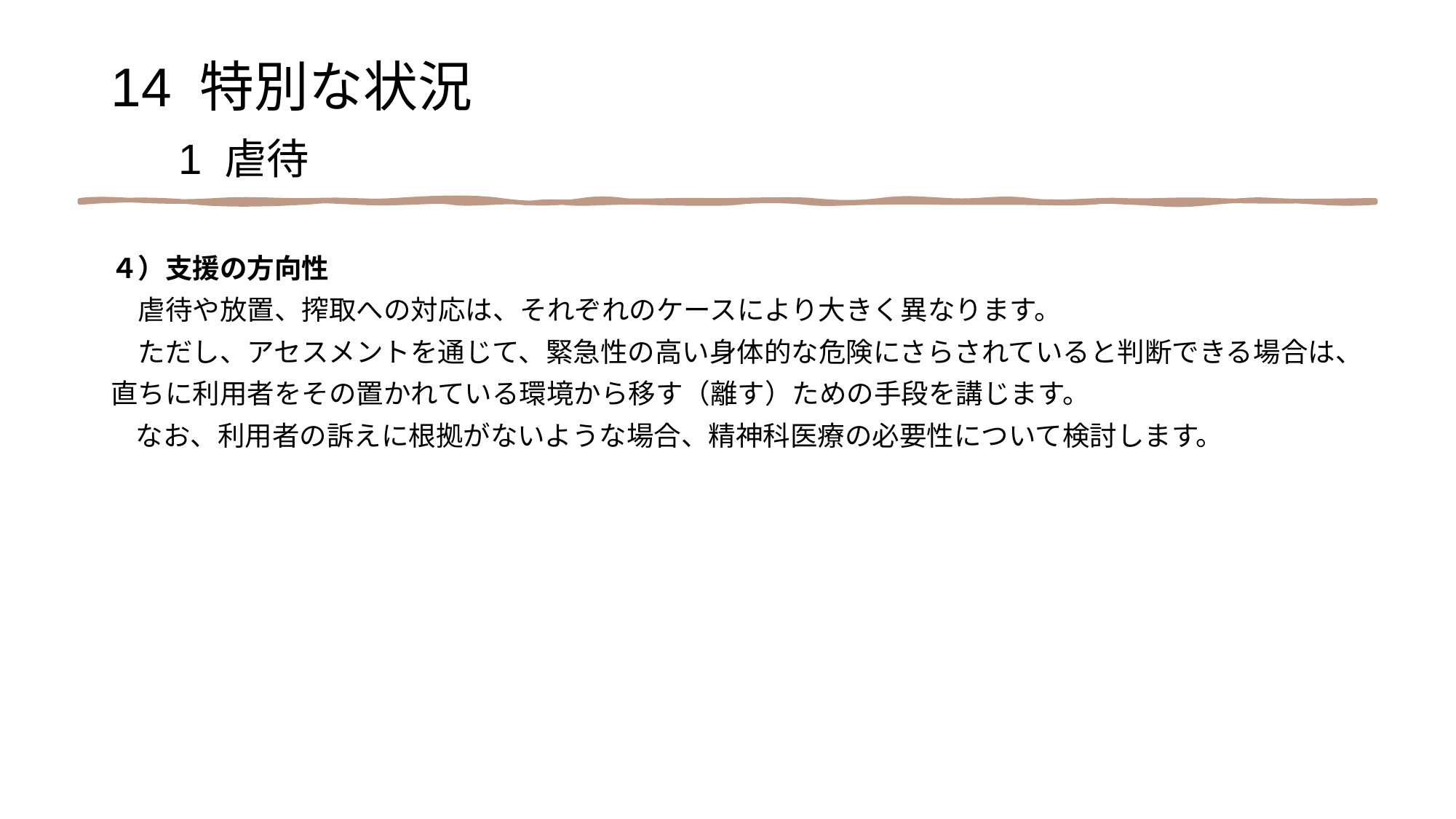

14 特別な状況
　1 虐待

４）支援の方向性
　虐待や放置、搾取への対応は、それぞれのケースにより大きく異なります。
　ただし、アセスメントを通じて、緊急性の高い身体的な危険にさらされていると判断できる場合は、
直ちに利用者をその置かれている環境から移す（離す）ための手段を講じます。
   なお、利用者の訴えに根拠がないような場合、精神科医療の必要性について検討します。